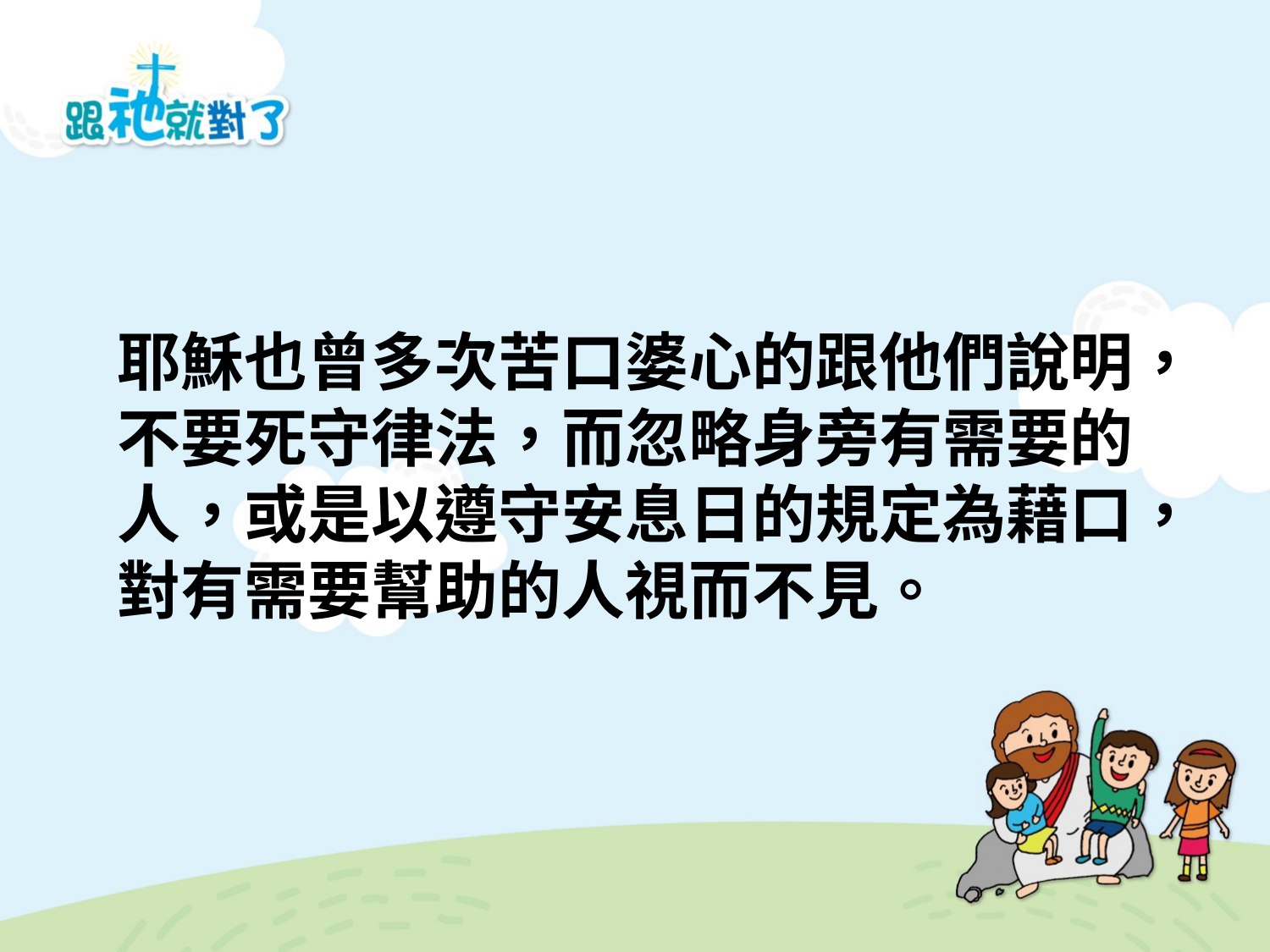

耶穌也曾多次苦口婆心的跟他們說明，不要死守律法，而忽略身旁有需要的人，或是以遵守安息日的規定為藉口，對有需要幫助的人視而不見。